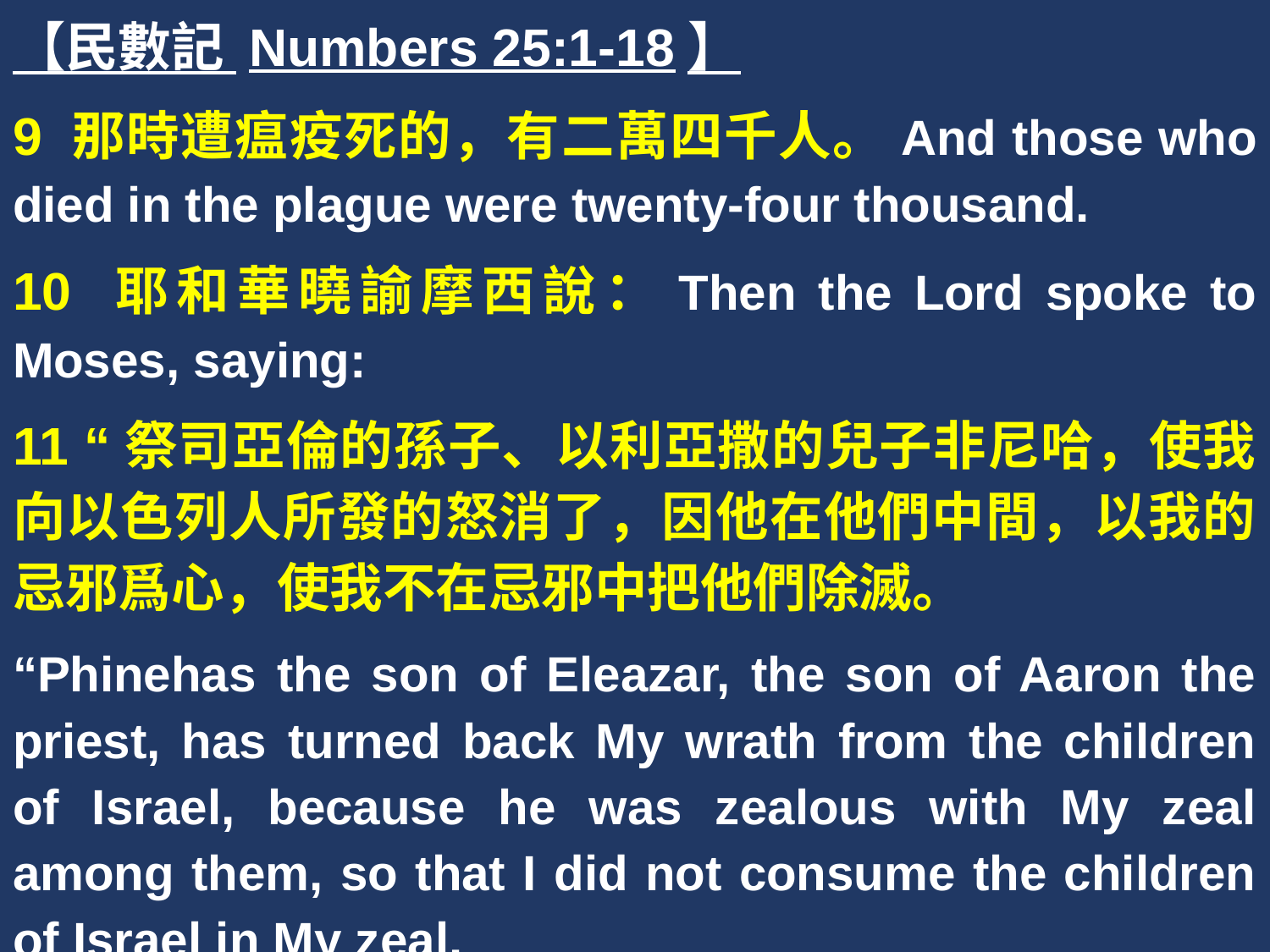

【民數記 Numbers 25:1-18】
9 那時遭瘟疫死的，有二萬四千人。And those who died in the plague were twenty-four thousand.
10 耶和華曉諭摩西說：Then the Lord spoke to Moses, saying:
11 “祭司亞倫的孫子、以利亞撒的兒子非尼哈，使我向以色列人所發的怒消了，因他在他們中間，以我的忌邪爲心，使我不在忌邪中把他們除滅。
“Phinehas the son of Eleazar, the son of Aaron the priest, has turned back My wrath from the children of Israel, because he was zealous with My zeal among them, so that I did not consume the children of Israel in My zeal.